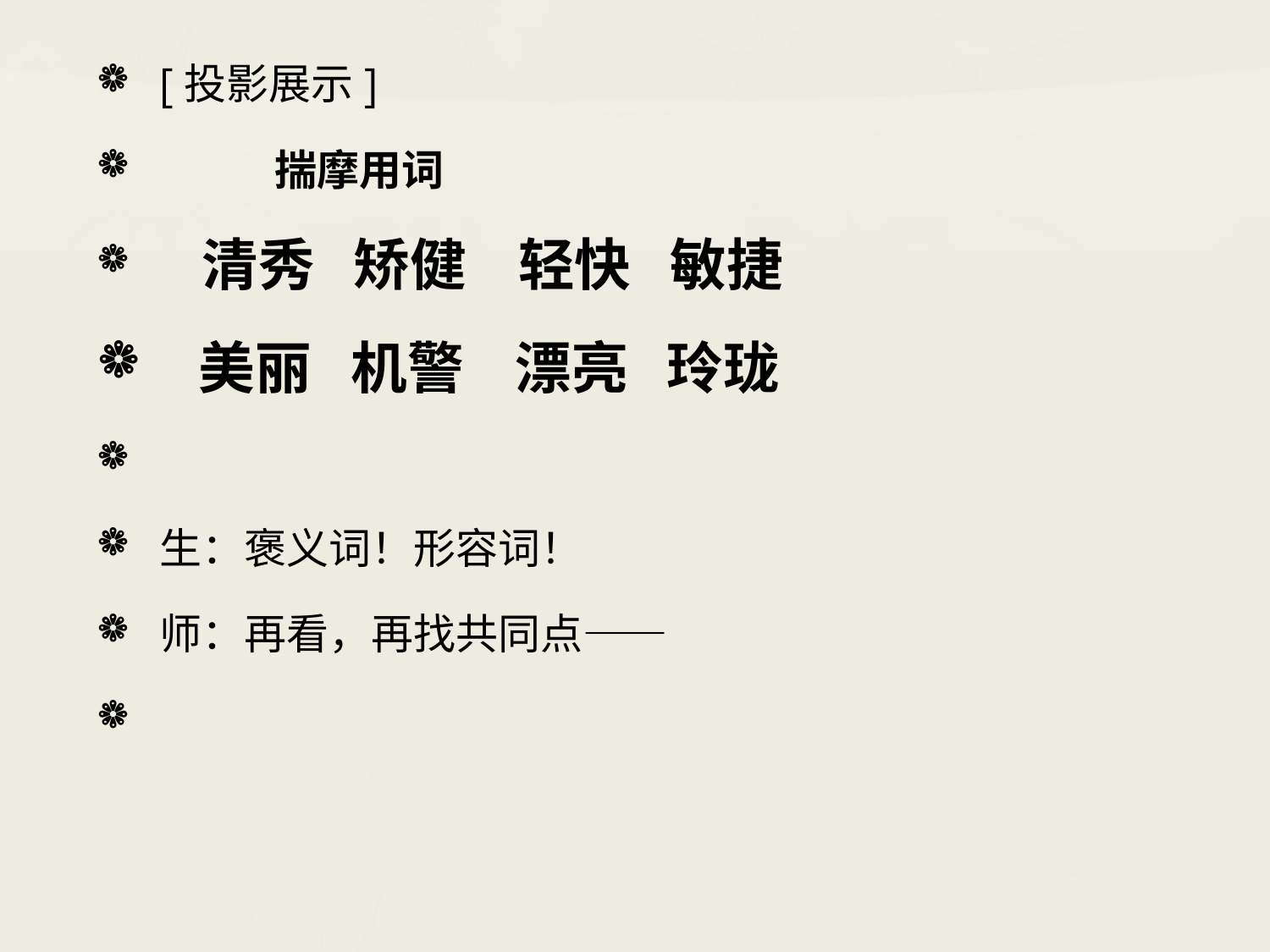

[投影展示]
           揣摩用词
　清秀   矫健    轻快   敏捷
  美丽   机警    漂亮   玲珑

生：褒义词！形容词！
师：再看，再找共同点——